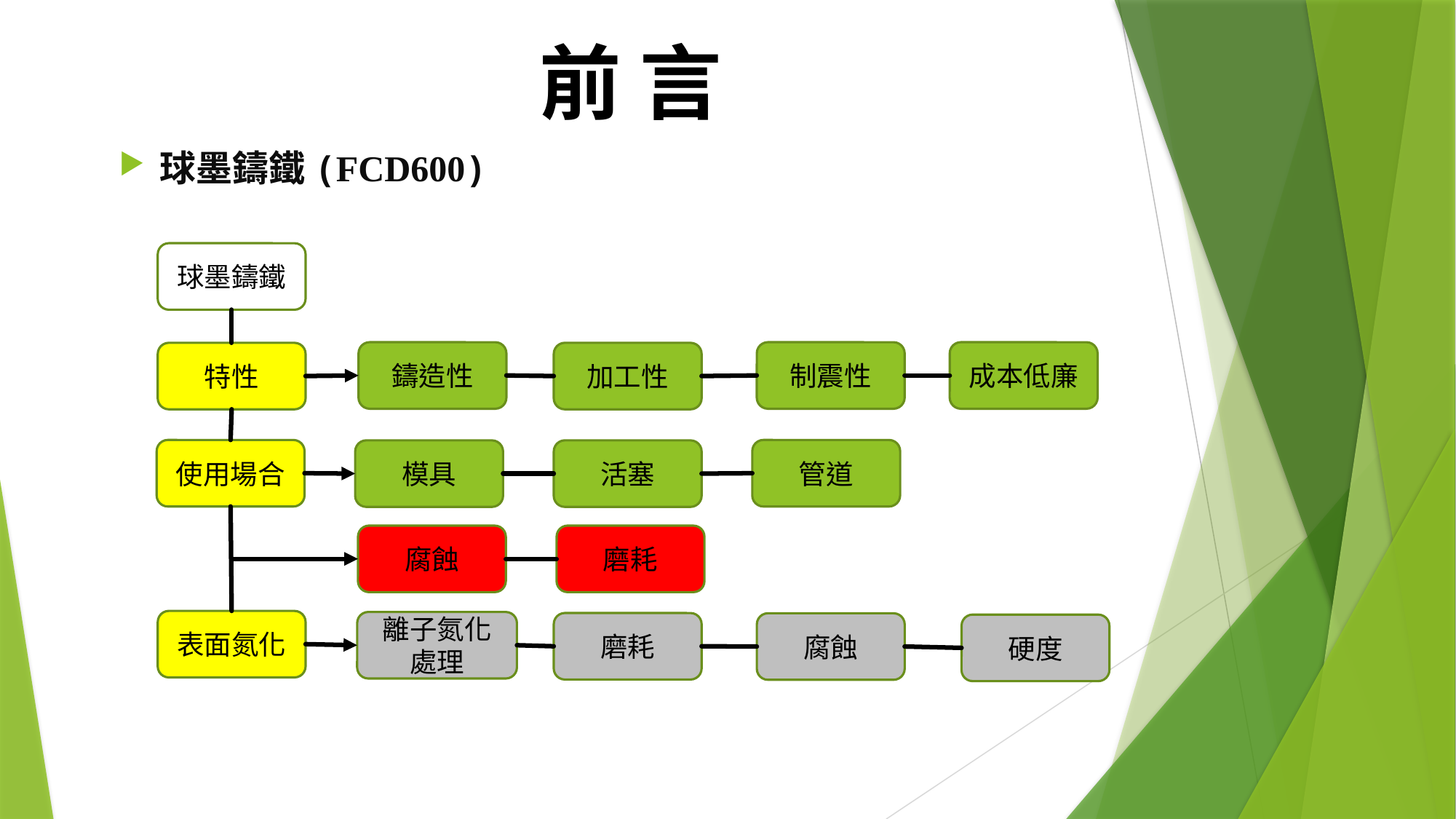

# 前 言
球墨鑄鐵(FCD600)

球墨鑄鐵
鑄造性
制震性
成本低廉
特性
加工性
管道
使用場合
模具
活塞
磨耗
腐蝕
表面氮化
離子氮化處理
磨耗
腐蝕
硬度